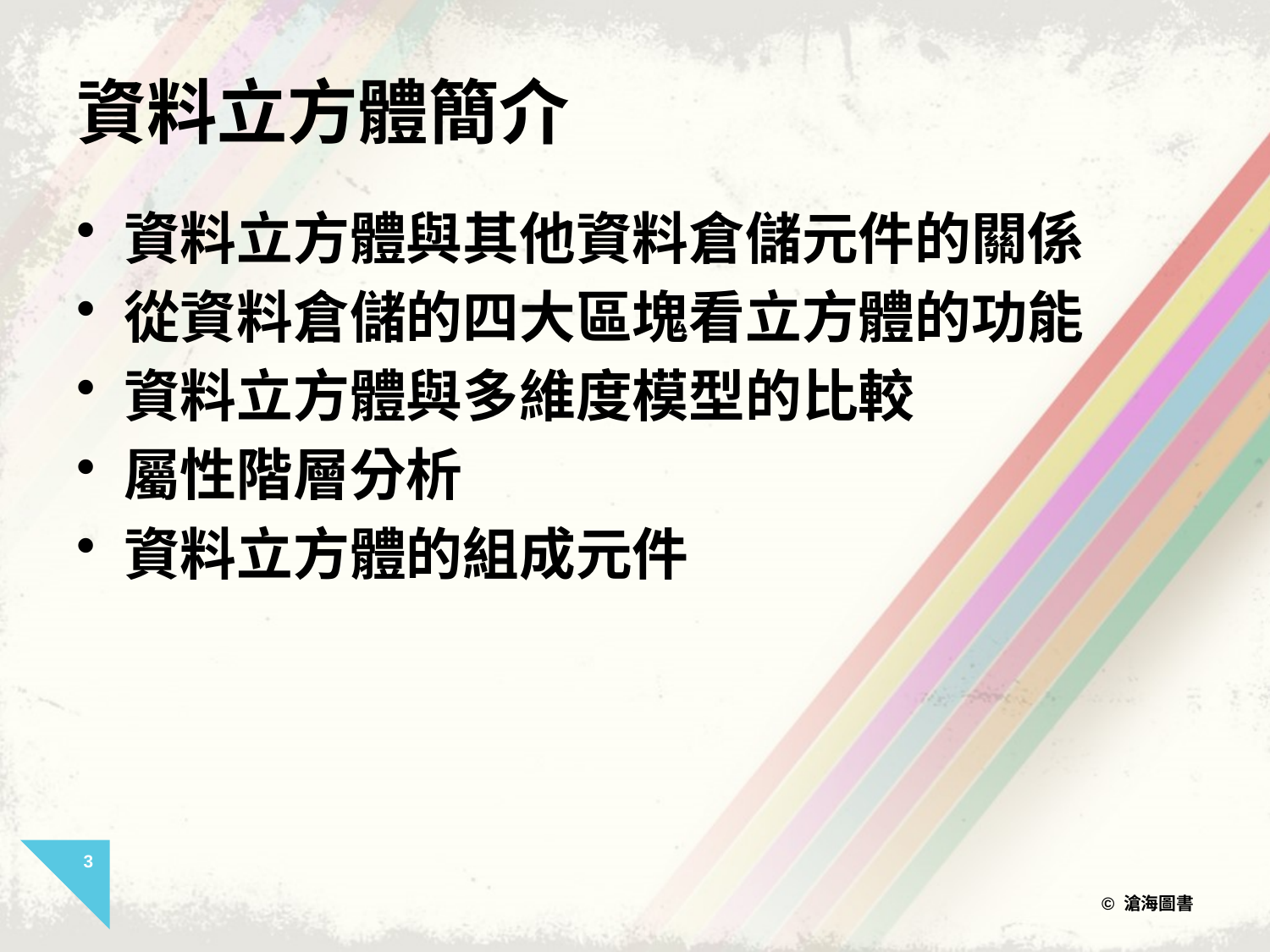

# 資料立方體簡介
資料立方體與其他資料倉儲元件的關係
從資料倉儲的四大區塊看立方體的功能
資料立方體與多維度模型的比較
屬性階層分析
資料立方體的組成元件
3
© 滄海圖書